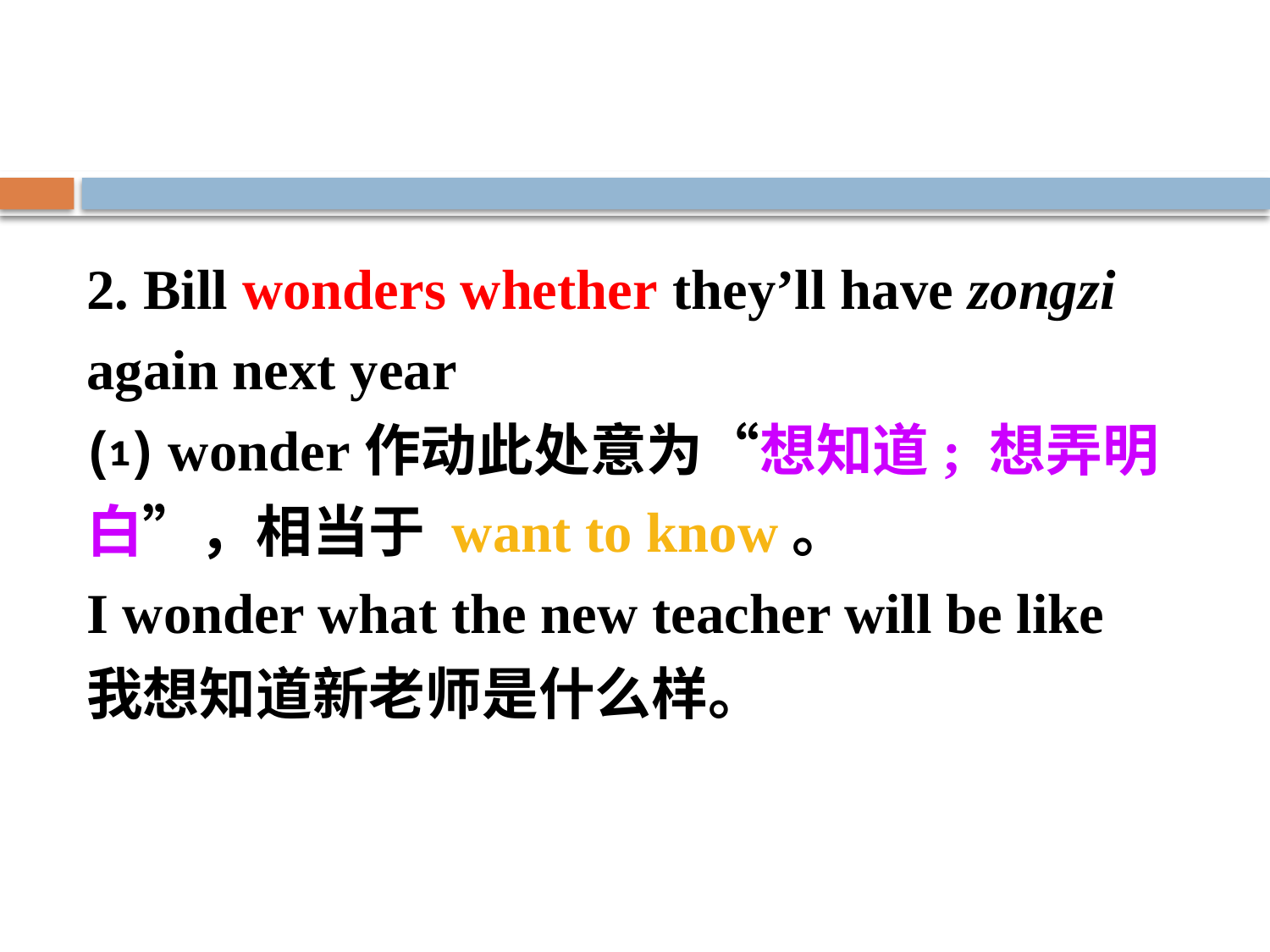

2. Bill wonders whether they’ll have zongzi again next year
⑴ wonder作动此处意为“想知道; 想弄明
白”，相当于 want to know。
I wonder what the new teacher will be like
我想知道新老师是什么样。